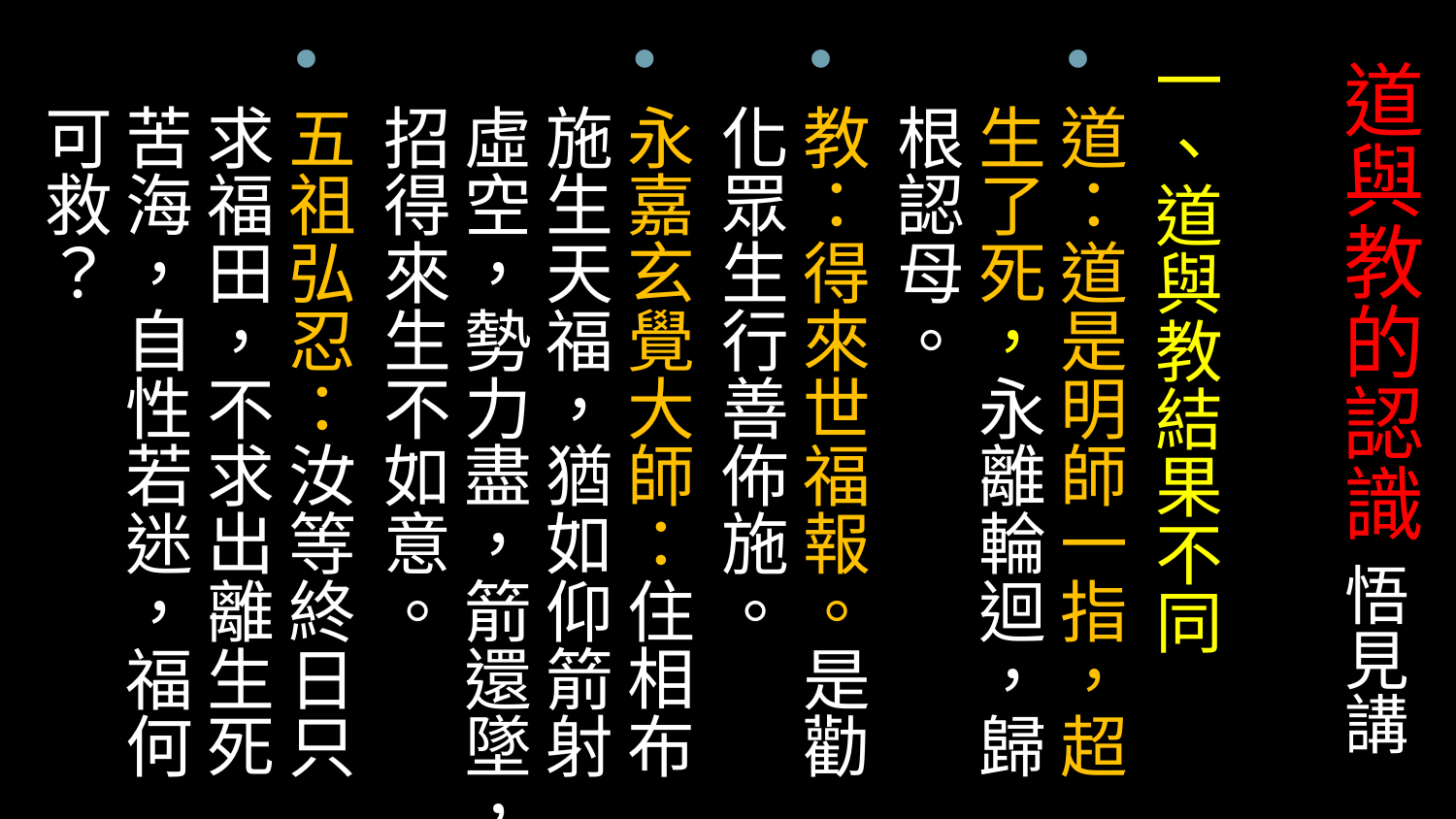

# 道與教的認識 悟見講
一、道與教結果不同
道：道是明師一指，超生了死，永離輪迴，歸根認母。
教：得來世福報。是勸化眾生行善佈施。
永嘉玄覺大師：住相布施生天福，猶如仰箭射虛空，勢力盡，箭還墜，招得來生不如意。
五祖弘忍：汝等終日只求福田，不求出離生死苦海，自性若迷，福何可救？